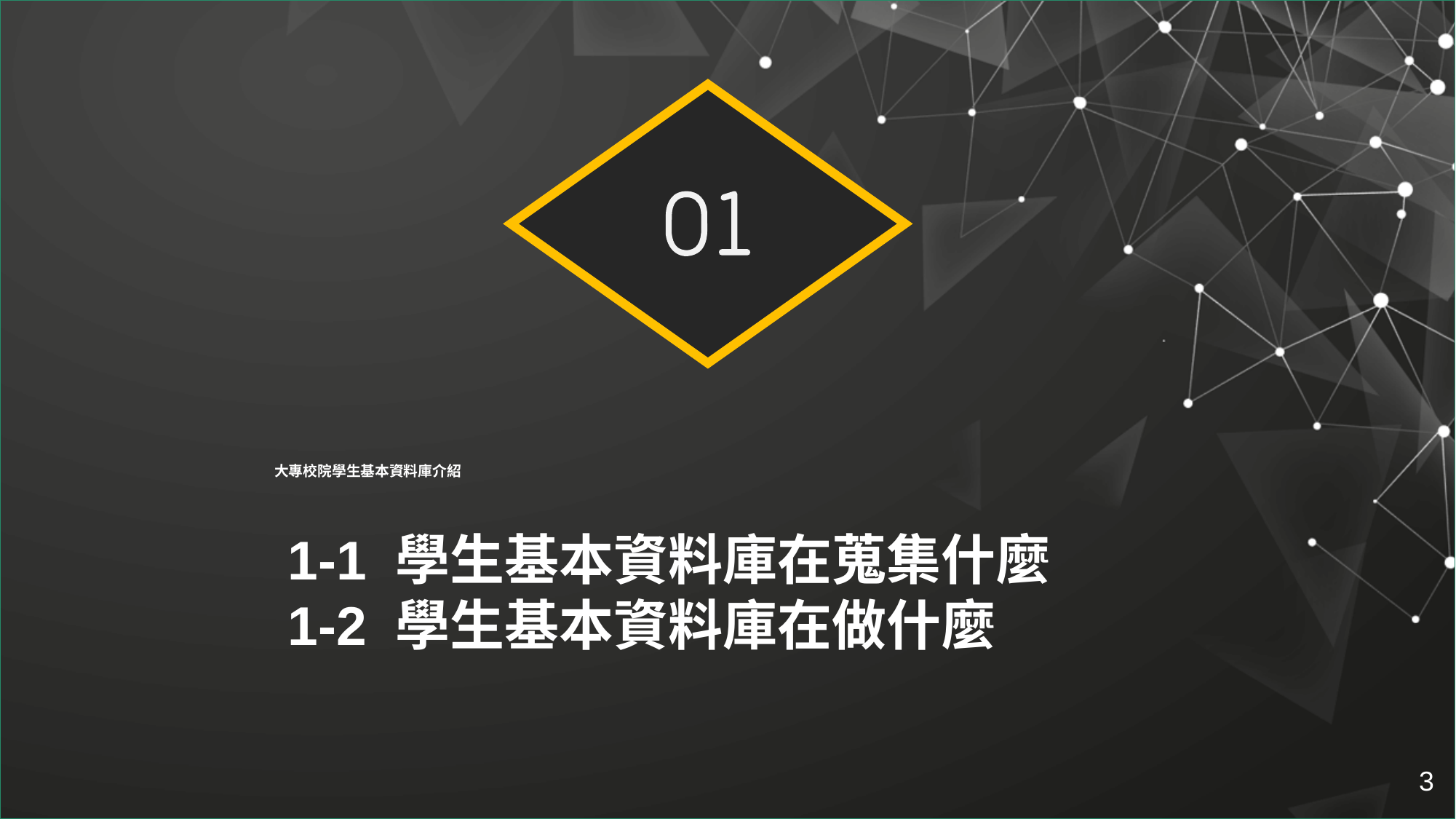

# 大專校院學生基本資料庫介紹
1-1 學生基本資料庫在蒐集什麼
1-2 學生基本資料庫在做什麼
3